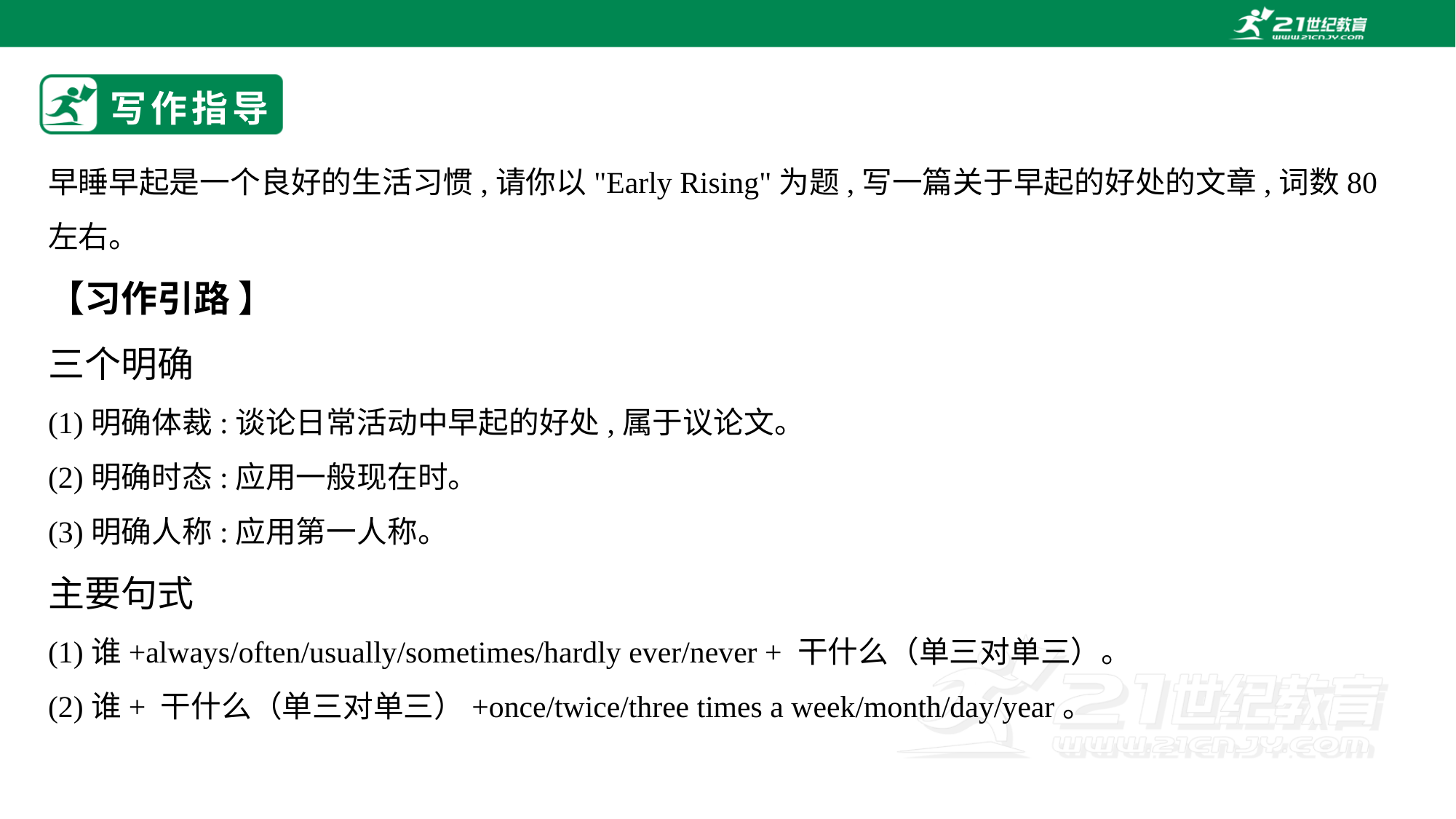

# 写作指导
早睡早起是一个良好的生活习惯,请你以"Early Rising"为题,写一篇关于早起的好处的文章,词数80左右。
【习作引路 】
三个明确
(1)明确体裁:谈论日常活动中早起的好处,属于议论文。
(2)明确时态:应用一般现在时。
(3)明确人称:应用第一人称。
主要句式
(1)谁+always/often/usually/sometimes/hardly ever/never + 干什么（单三对单三）。
(2)谁+ 干什么（单三对单三）+once/twice/three times a week/month/day/year。